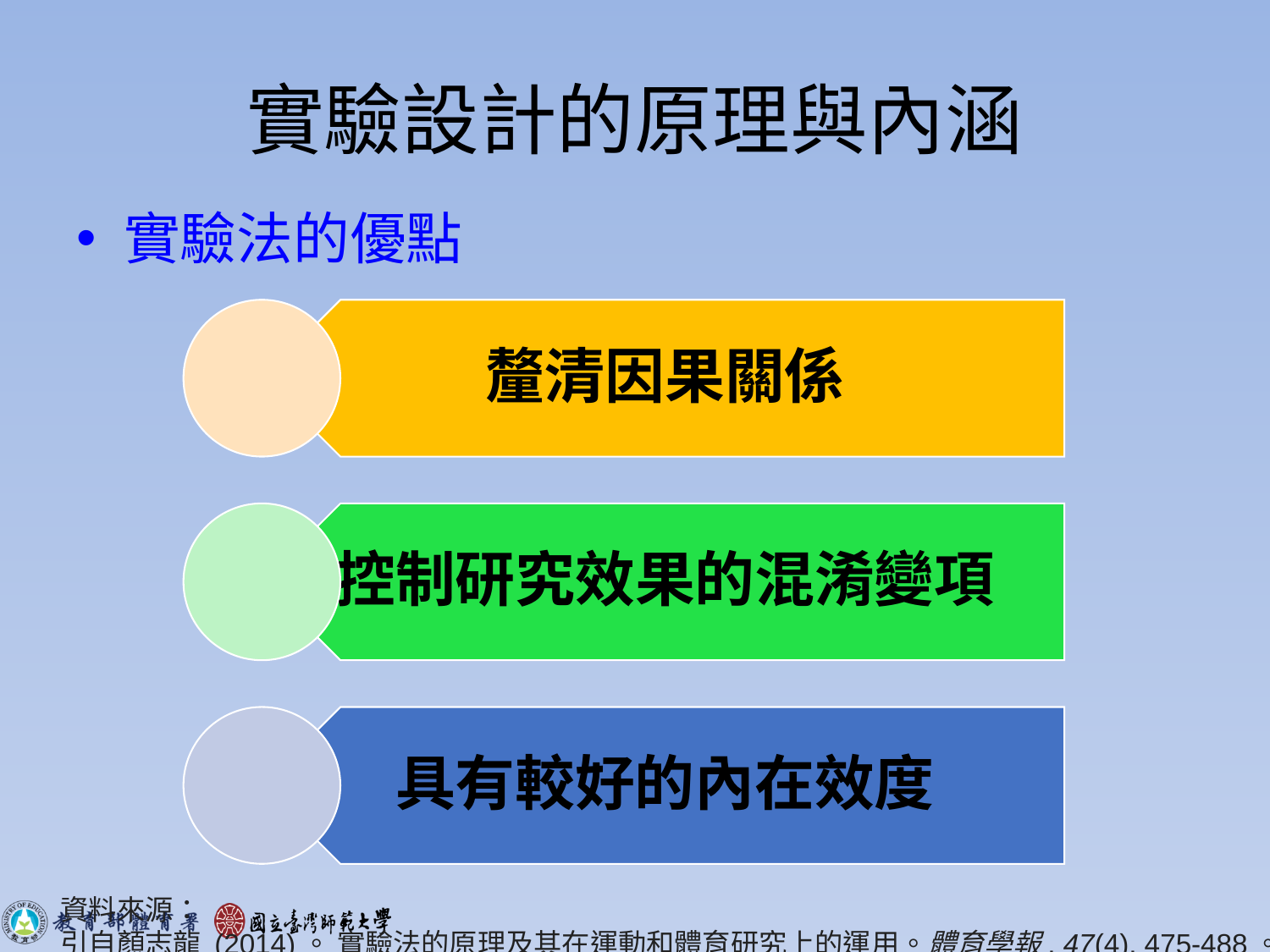

# 實驗設計的原理與內涵
實驗法的優點
釐清因果關係
控制研究效果的混淆變項
具有較好的內在效度
資料來源：
引自顏志龍 (2014)。 實驗法的原理及其在運動和體育研究上的運用。體育學報, 47(4), 475-488。